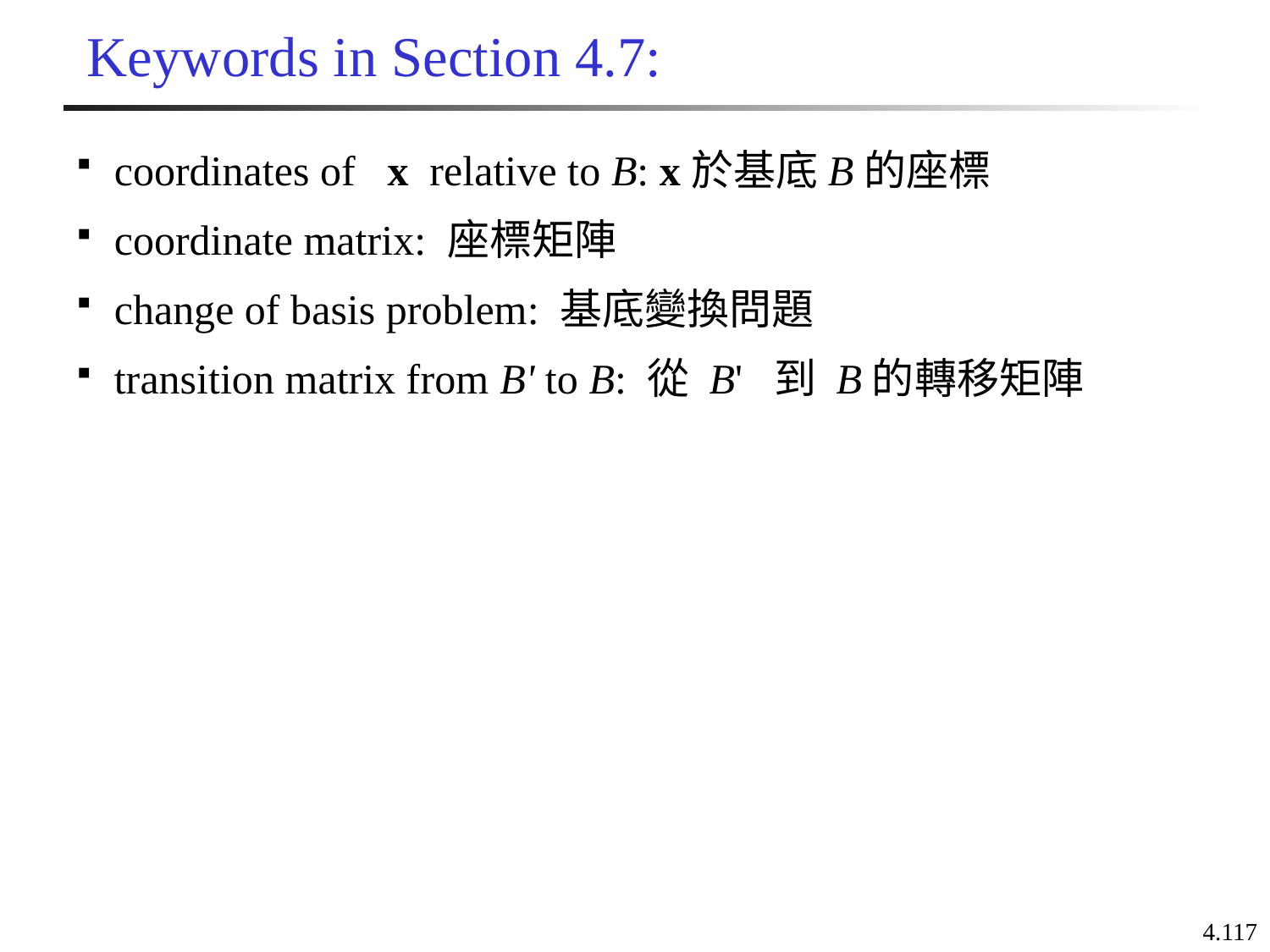

# Keywords in Section 4.7:
 coordinates of   x  relative to B: x於基底B的座標
 coordinate matrix: 座標矩陣
 change of basis problem: 基底變換問題
 transition matrix from B' to B: 從 B'  到 B的轉移矩陣